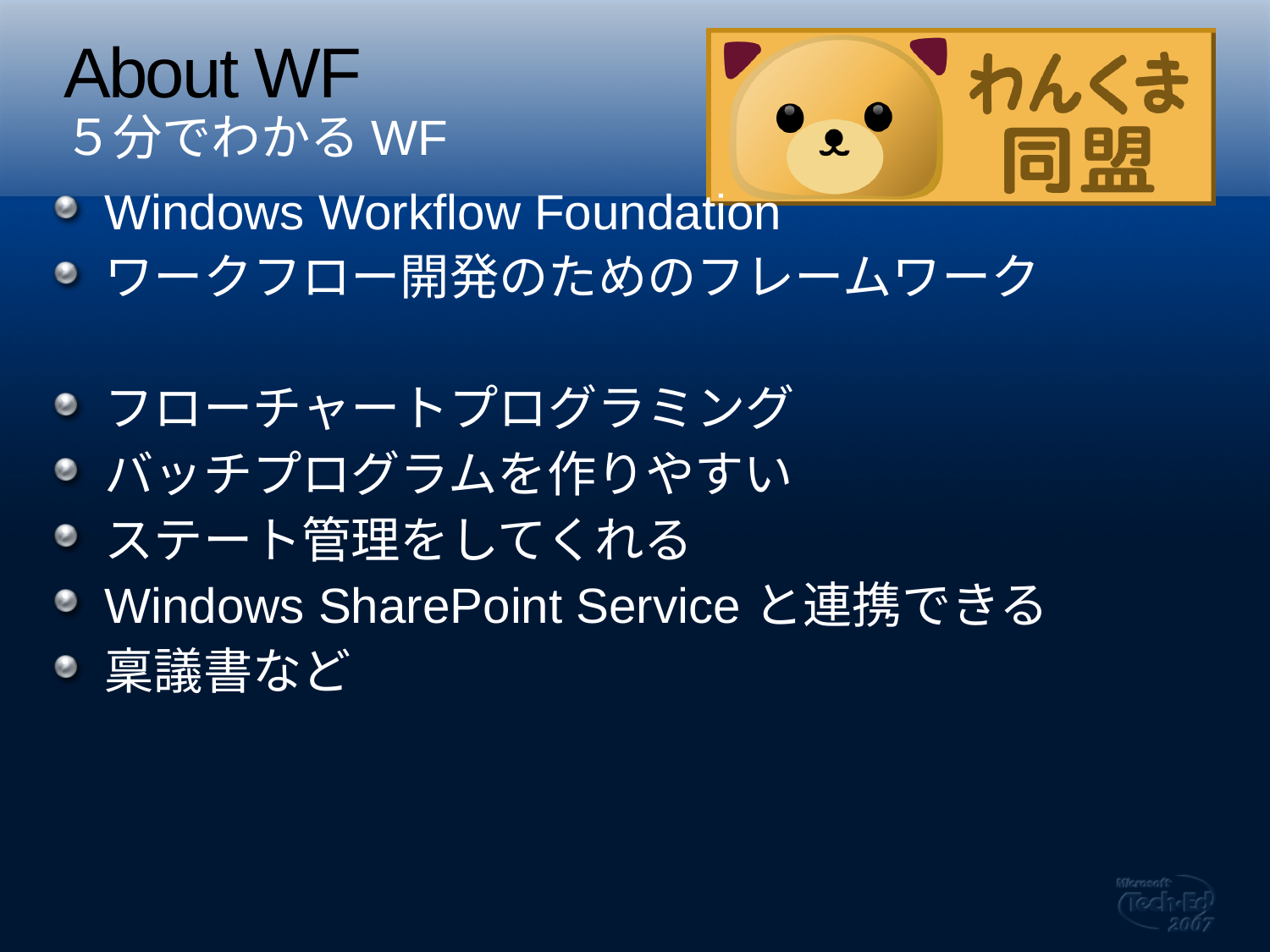

# About WF
５分でわかるWF
Windows Workflow Foundation
ワークフロー開発のためのフレームワーク

フローチャートプログラミング
バッチプログラムを作りやすい
ステート管理をしてくれる
Windows SharePoint Serviceと連携できる
稟議書など